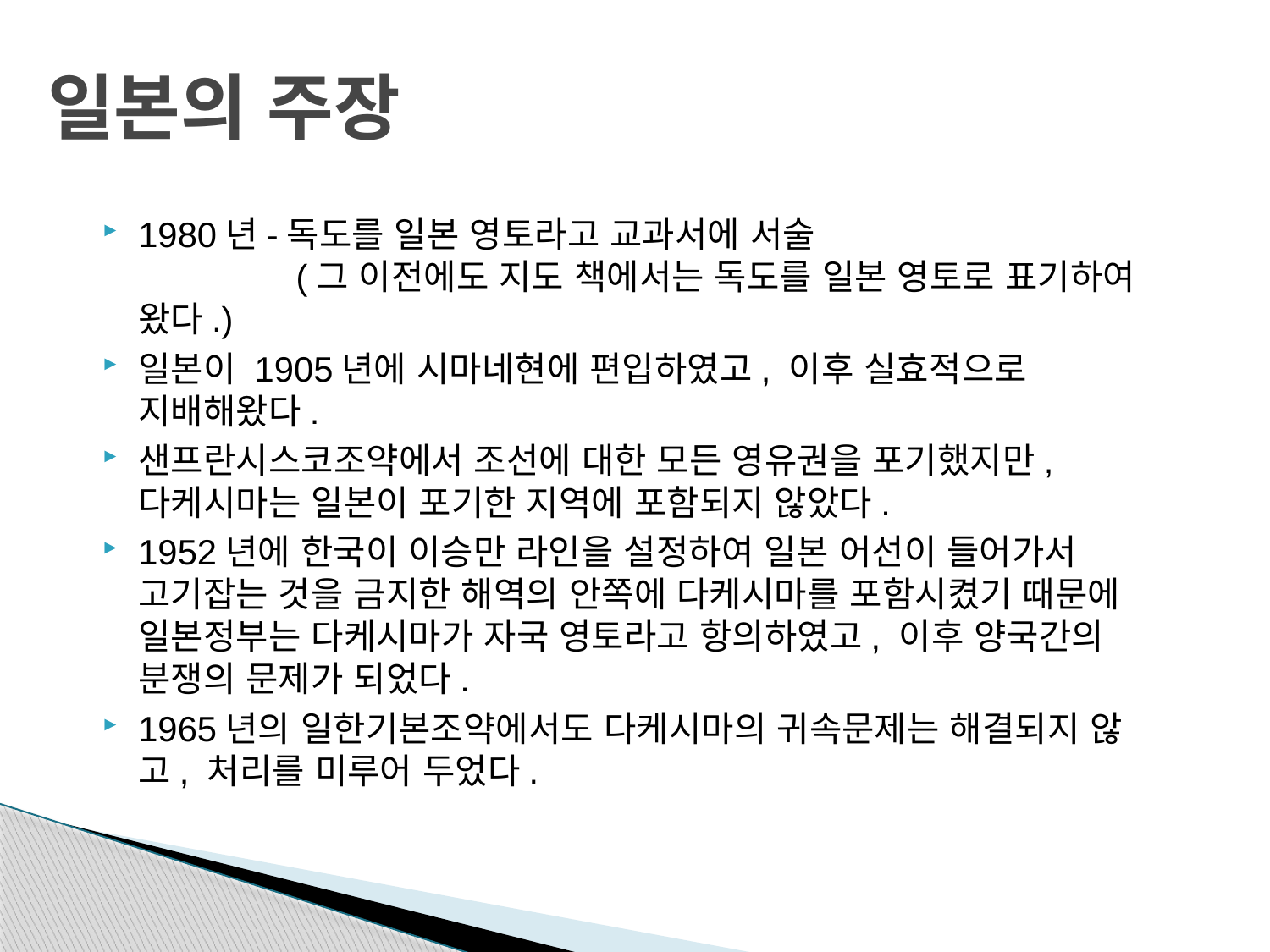

# 일본의 주장
1980년-독도를 일본 영토라고 교과서에 서술                                                  (그 이전에도 지도 책에서는 독도를 일본 영토로 표기하여 왔다.)
일본이 1905년에 시마네현에 편입하였고, 이후 실효적으로 지배해왔다.
샌프란시스코조약에서 조선에 대한 모든 영유권을 포기했지만, 다케시마는 일본이 포기한 지역에 포함되지 않았다.
1952년에 한국이 이승만 라인을 설정하여 일본 어선이 들어가서 고기잡는 것을 금지한 해역의 안쪽에 다케시마를 포함시켰기 때문에 일본정부는 다케시마가 자국 영토라고 항의하였고, 이후 양국간의 분쟁의 문제가 되었다.
1965년의 일한기본조약에서도 다케시마의 귀속문제는 해결되지 않고, 처리를 미루어 두었다.